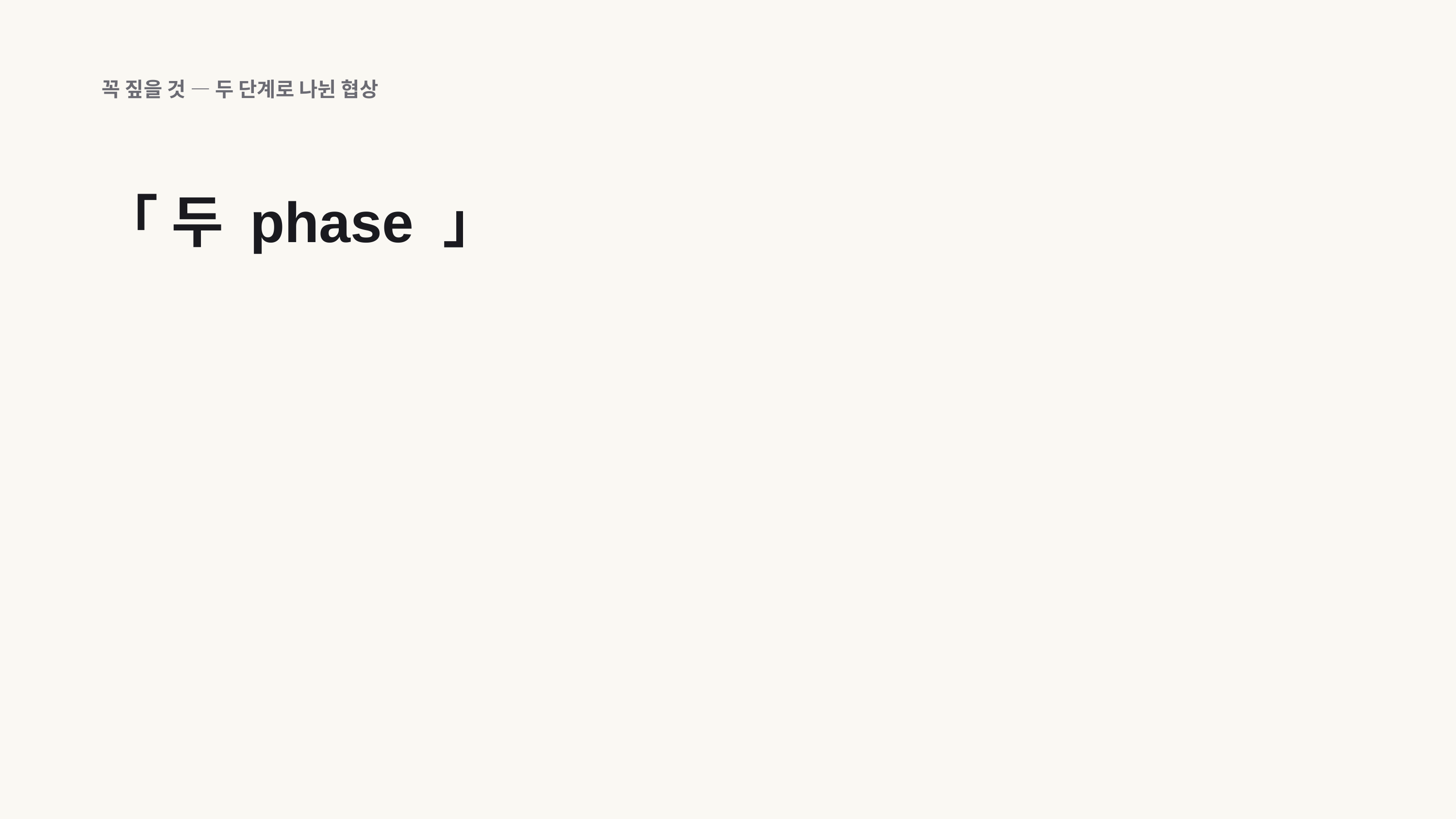

꼭 짚을 것 — 두 단계로 나뉜 협상
「 두 phase 」